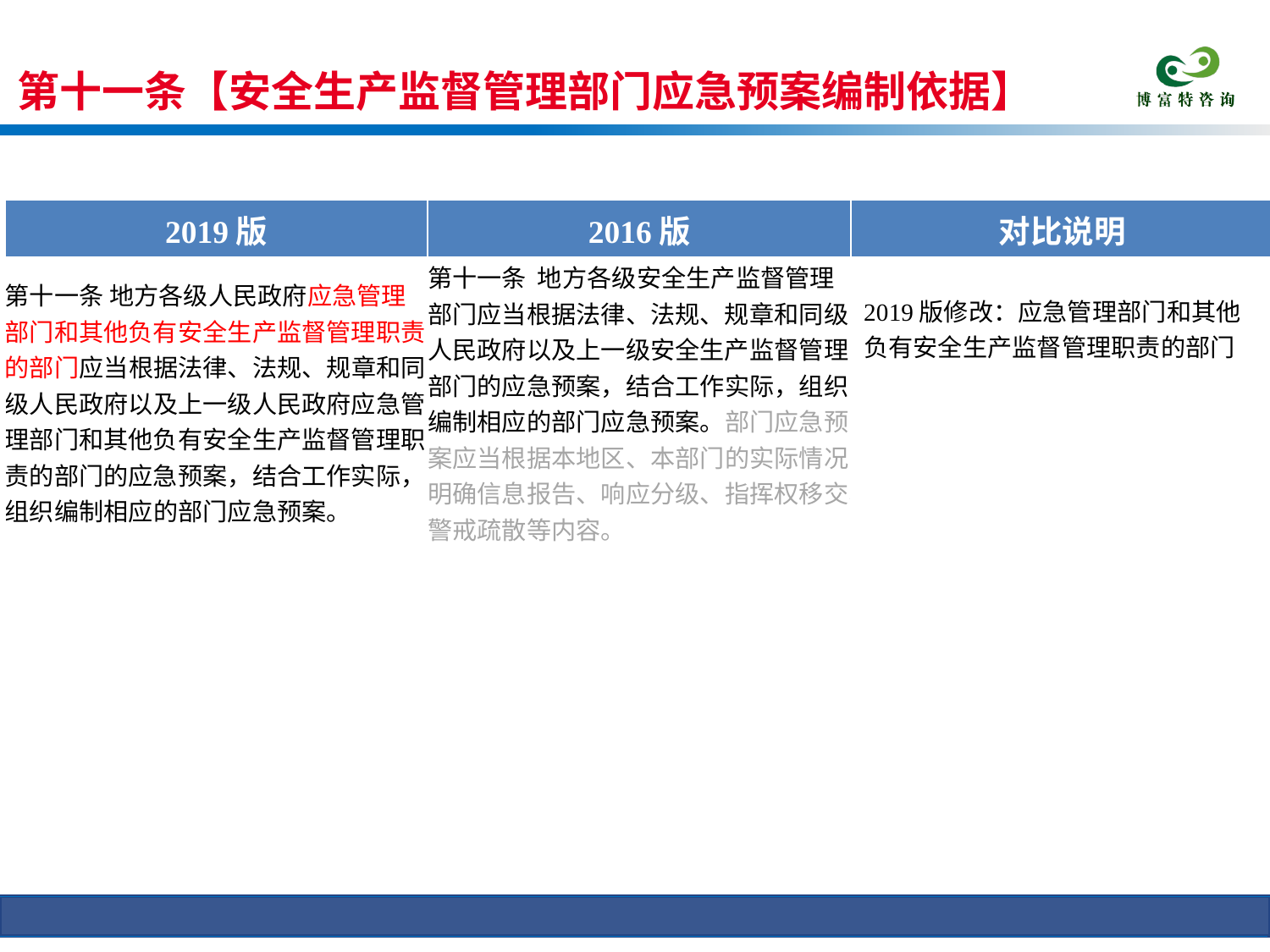

第十一条【安全生产监督管理部门应急预案编制依据】
条文对比
| 2019版 | 2016版 | 对比说明 |
| --- | --- | --- |
| 第十一条 地方各级人民政府应急管理部门和其他负有安全生产监督管理职责的部门应当根据法律、法规、规章和同级人民政府以及上一级人民政府应急管理部门和其他负有安全生产监督管理职责的部门的应急预案，结合工作实际，组织编制相应的部门应急预案。 | 第十一条 地方各级安全生产监督管理部门应当根据法律、法规、规章和同级人民政府以及上一级安全生产监督管理部门的应急预案，结合工作实际，组织编制相应的部门应急预案。部门应急预案应当根据本地区、本部门的实际情况，明确信息报告、响应分级、指挥权移交、警戒疏散等内容。 | 2019版修改：应急管理部门和其他负有安全生产监督管理职责的部门 |